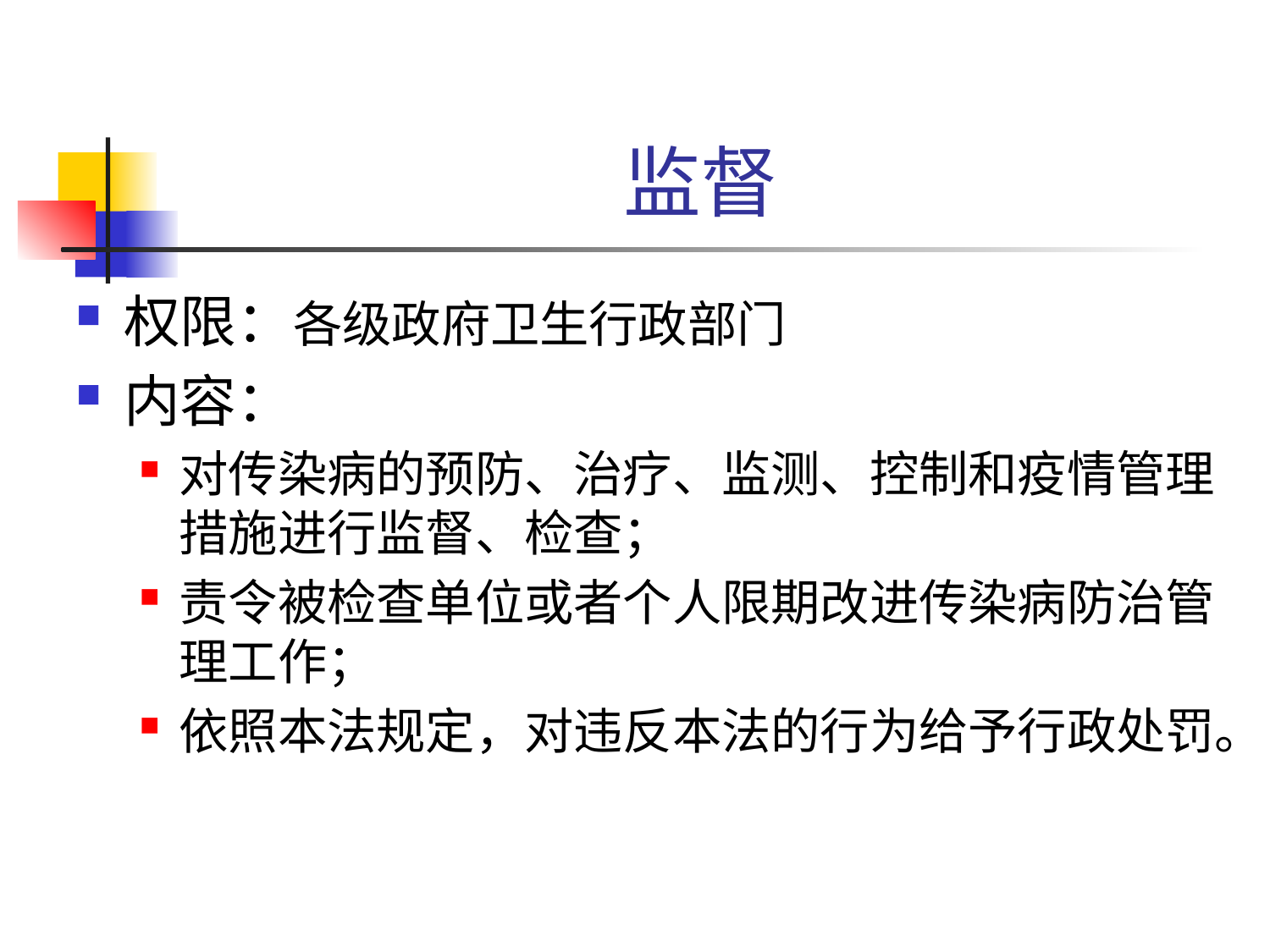

# 监督
权限：各级政府卫生行政部门
内容：
对传染病的预防、治疗、监测、控制和疫情管理措施进行监督、检查；
责令被检查单位或者个人限期改进传染病防治管理工作；
依照本法规定，对违反本法的行为给予行政处罚。